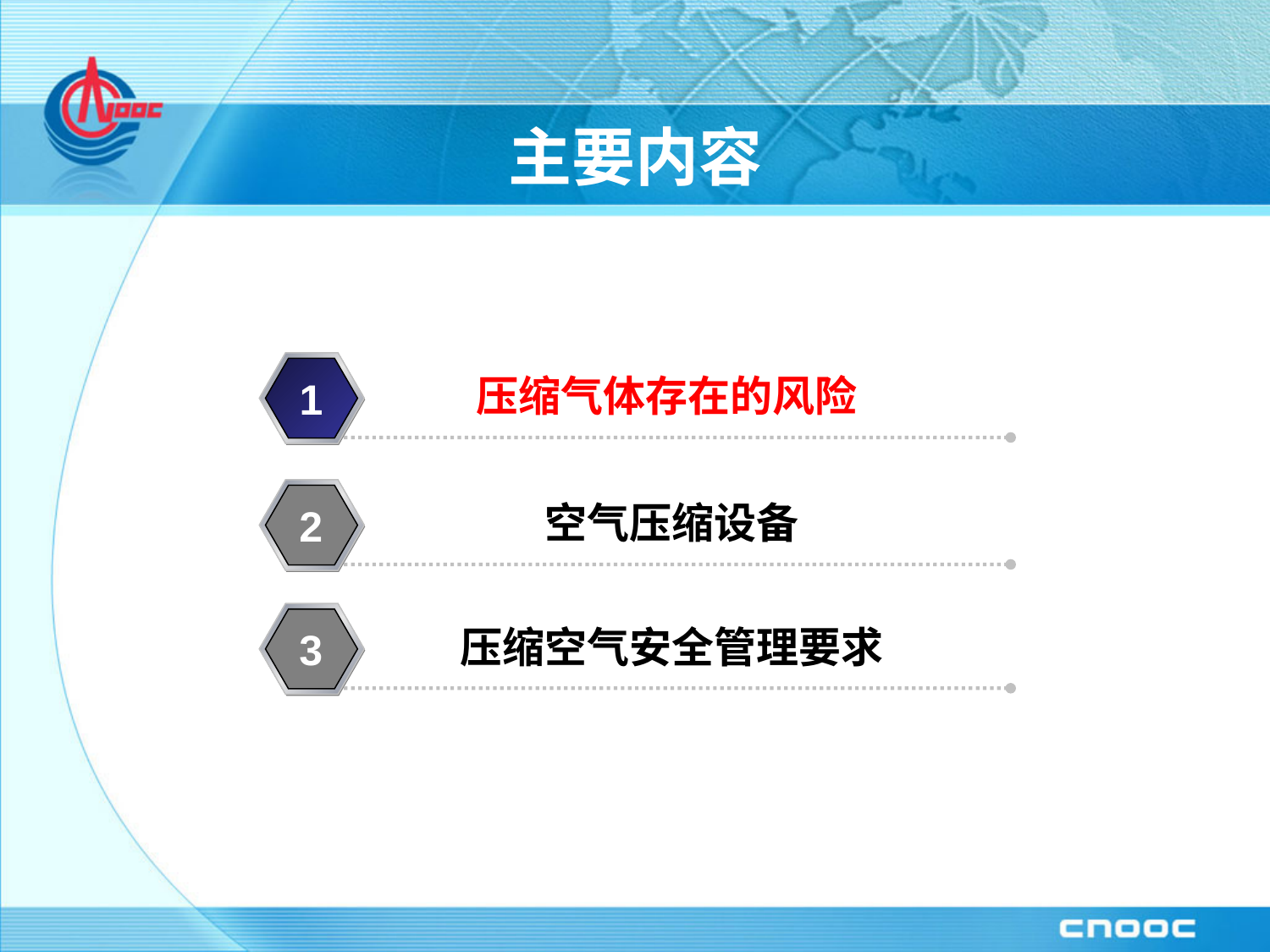

# 主要内容

压缩气体存在的风险
1

空气压缩设备
2

压缩空气安全管理要求
3